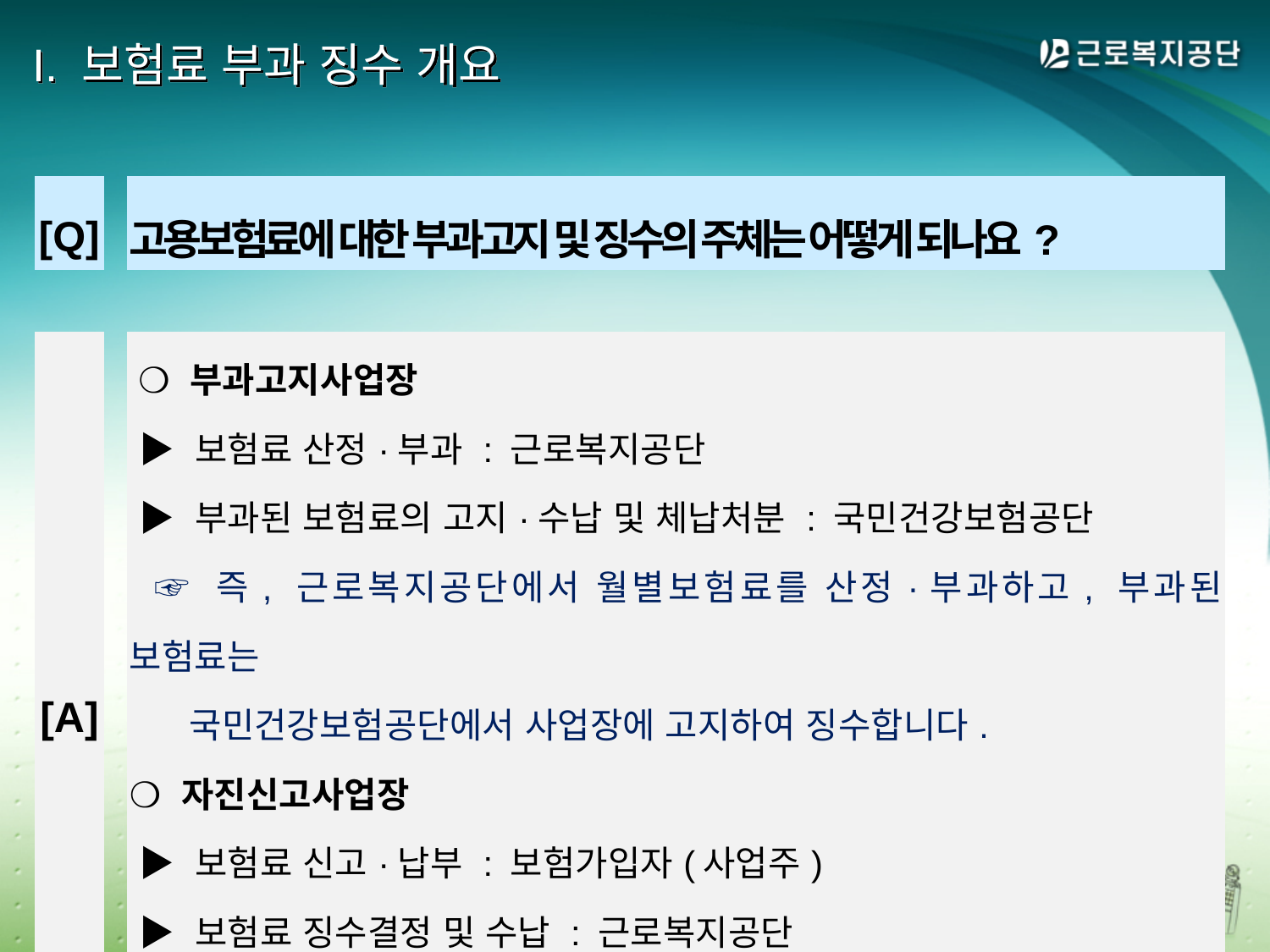

# I. 보험료 부과 징수 개요
| [Q] |  | 고용보험료에 대한 부과고지 및 징수의 주체는 어떻게 되나요? |
| --- | --- | --- |
|  |  |  |
| [A] |  | ❍ 부과고지사업장  ▶ 보험료 산정·부과 : 근로복지공단  ▶ 부과된 보험료의 고지·수납 및 체납처분 : 국민건강보험공단   ☞ 즉, 근로복지공단에서 월별보험료를 산정·부과하고, 부과된 보험료는 국민건강보험공단에서 사업장에 고지하여 징수합니다. ❍ 자진신고사업장  ▶ 보험료 신고·납부 : 보험가입자(사업주)  ▶ 보험료 징수결정 및 수납 : 근로복지공단  ▶ 체납보험료 징수 및 체납처분(독촉, 압류, 매각 등) : 건강보험공단 |